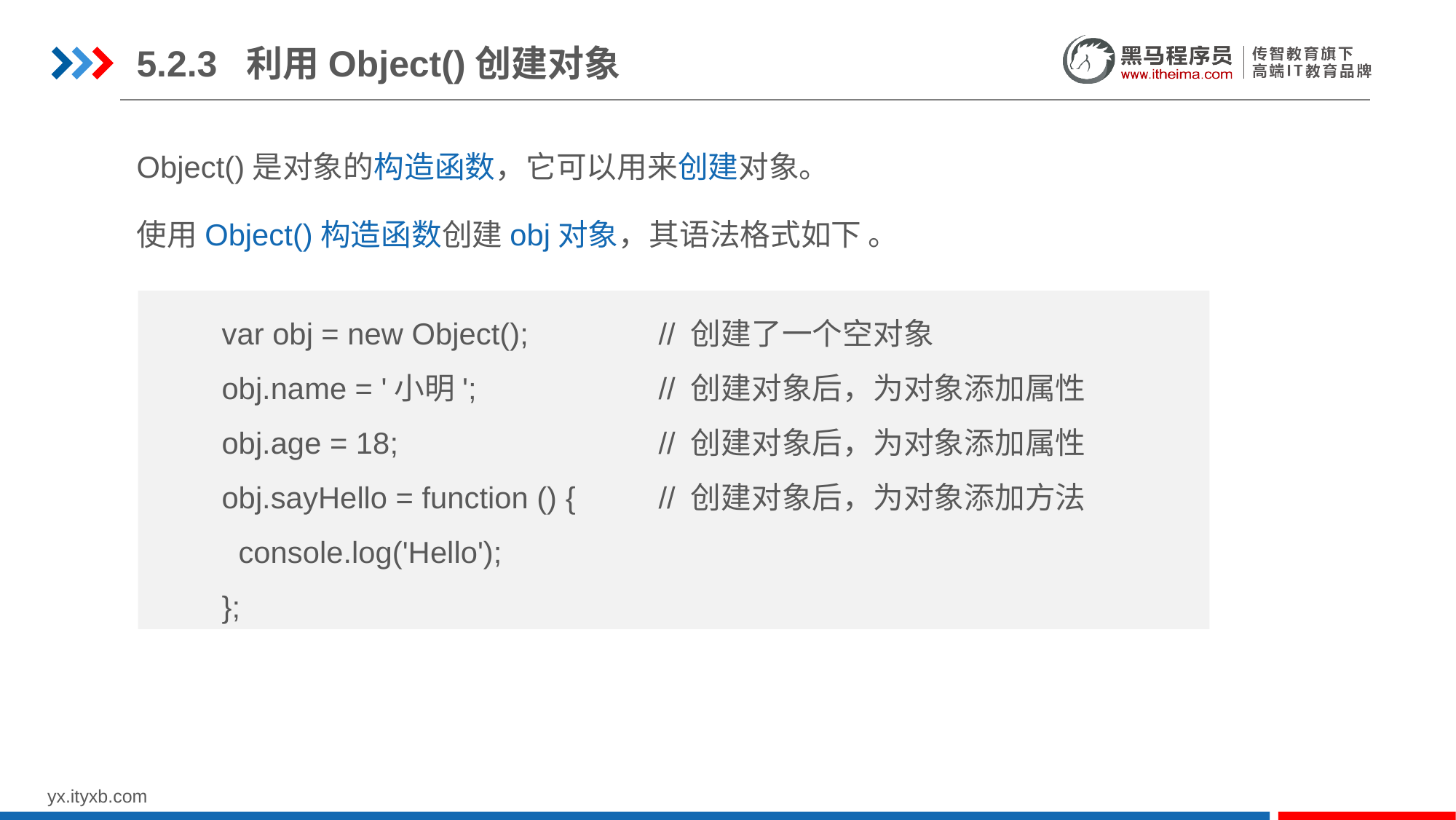

5.2.3  利用Object()创建对象
Object()是对象的构造函数，它可以用来创建对象。

使用Object()构造函数创建obj对象，其语法格式如下 。
var obj = new Object();		// 创建了一个空对象
obj.name = '小明';		// 创建对象后，为对象添加属性
obj.age = 18; 			// 创建对象后，为对象添加属性
obj.sayHello = function () {	// 创建对象后，为对象添加方法
  console.log('Hello');
};